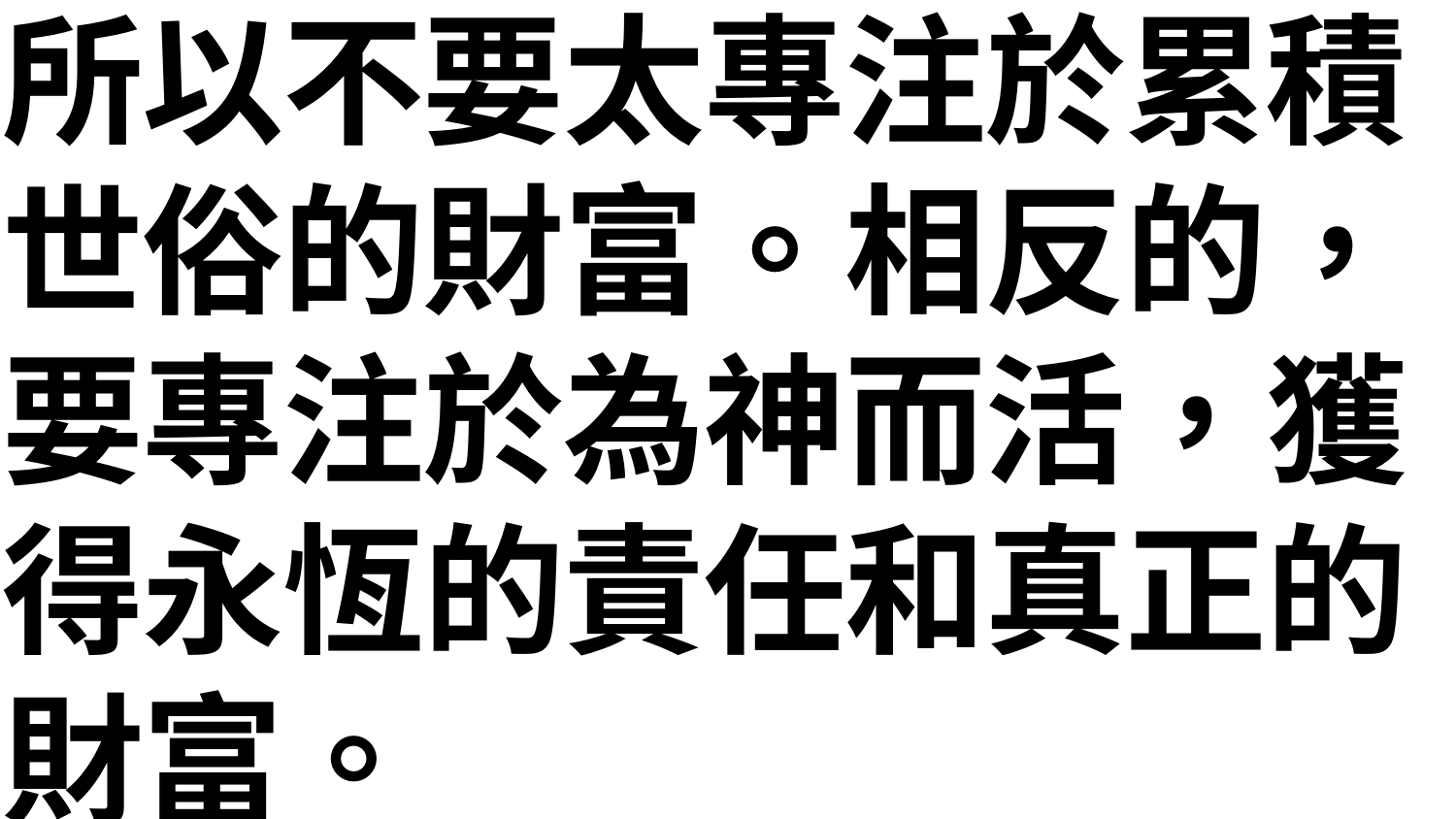

所以不要太專注於累積世俗的財富。相反的，要專注於為神而活，獲得永恆的責任和真正的財富。